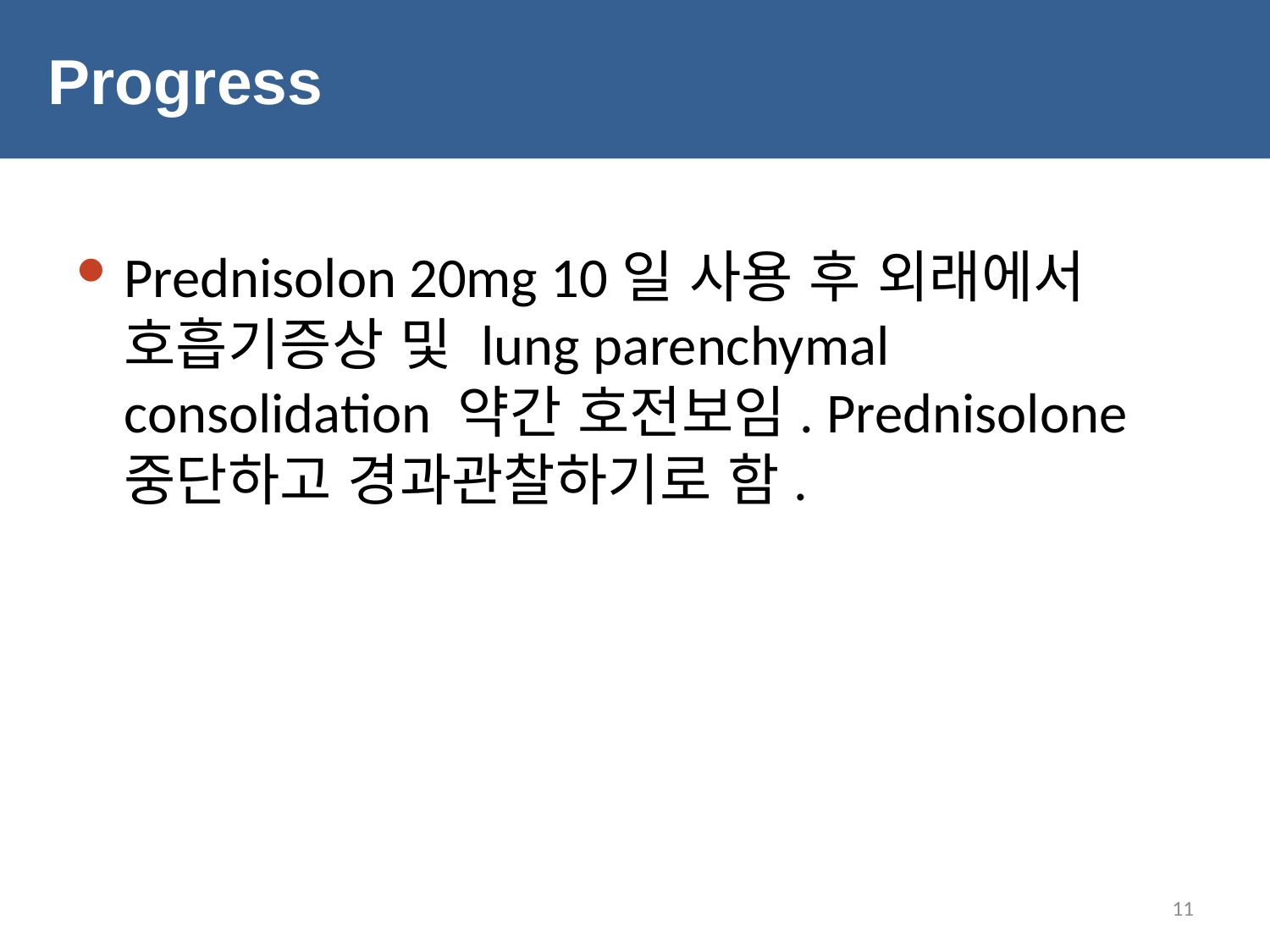

# Progress
Prednisolon 20mg 10일 사용 후 외래에서 호흡기증상 및 lung parenchymal consolidation 약간 호전보임. Prednisolone 중단하고 경과관찰하기로 함.

11